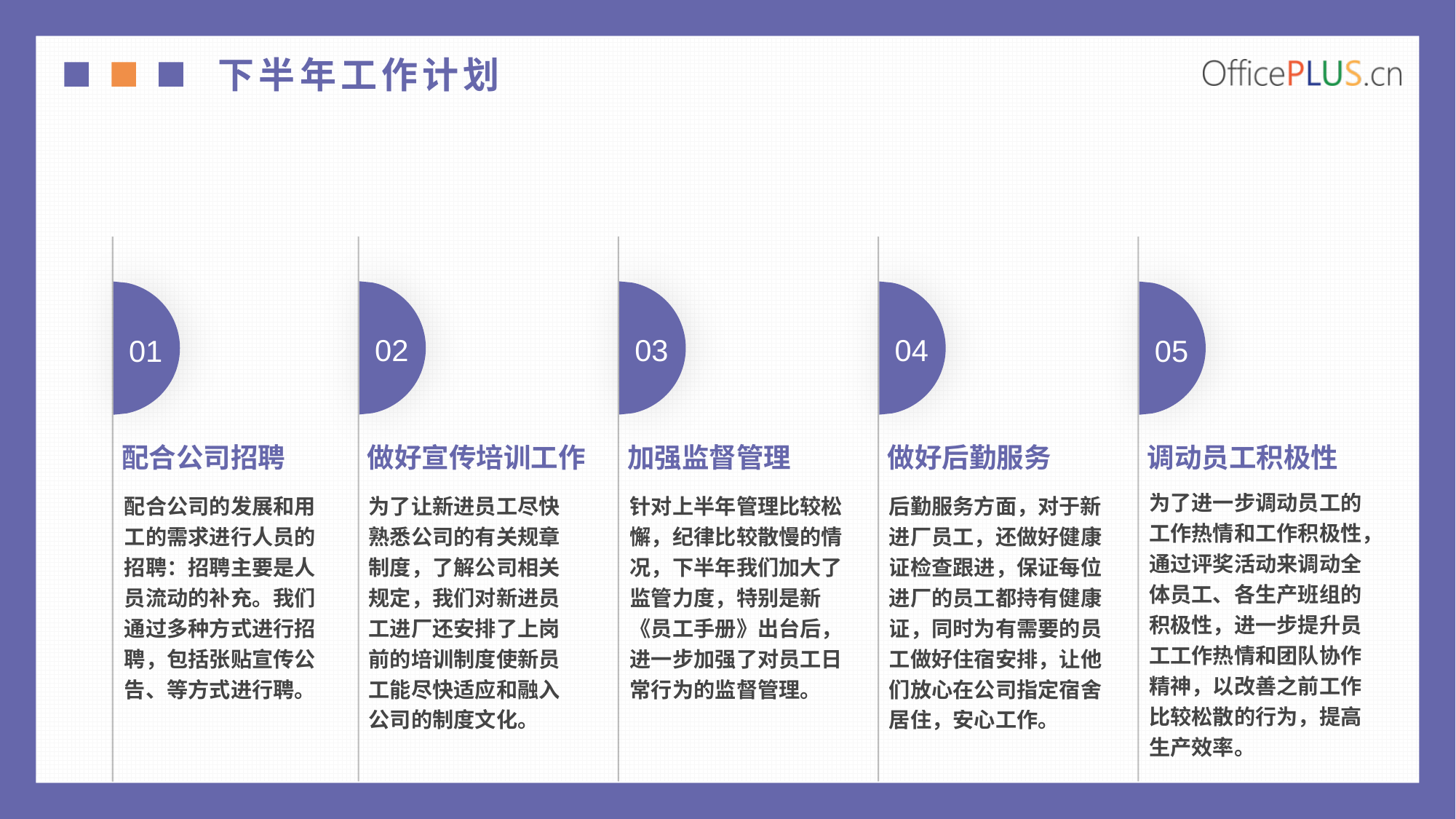

下半年工作计划

02
做好宣传培训工作
为了让新进员工尽快熟悉公司的有关规章制度，了解公司相关规定，我们对新进员工进厂还安排了上岗前的培训制度使新员工能尽快适应和融入公司的制度文化。

03
加强监督管理
针对上半年管理比较松懈，纪律比较散慢的情况，下半年我们加大了监管力度，特别是新《员工手册》出台后，进一步加强了对员工日常行为的监督管理。

04
做好后勤服务
后勤服务方面，对于新进厂员工，还做好健康证检查跟进，保证每位进厂的员工都持有健康证，同时为有需要的员工做好住宿安排，让他们放心在公司指定宿舍居住，安心工作。

01
配合公司招聘
配合公司的发展和用工的需求进行人员的招聘：招聘主要是人员流动的补充。我们通过多种方式进行招聘，包括张贴宣传公告、等方式进行聘。

05
调动员工积极性
为了进一步调动员工的工作热情和工作积极性，通过评奖活动来调动全体员工、各生产班组的积极性，进一步提升员工工作热情和团队协作精神，以改善之前工作比较松散的行为，提高生产效率。